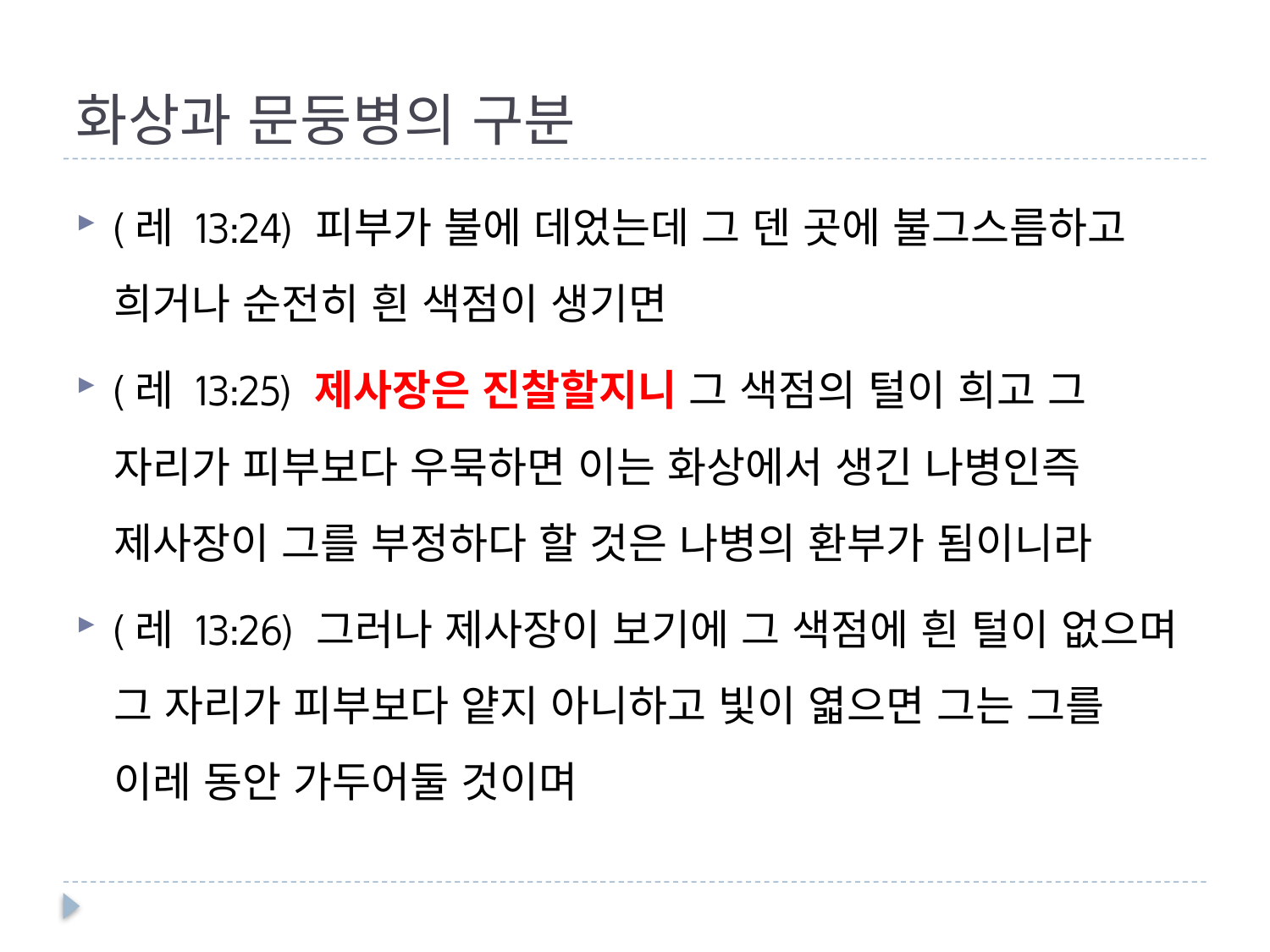

# 화상과 문둥병의 구분
(레 13:24) 피부가 불에 데었는데 그 덴 곳에 불그스름하고 희거나 순전히 흰 색점이 생기면
(레 13:25) 제사장은 진찰할지니 그 색점의 털이 희고 그 자리가 피부보다 우묵하면 이는 화상에서 생긴 나병인즉 제사장이 그를 부정하다 할 것은 나병의 환부가 됨이니라
(레 13:26) 그러나 제사장이 보기에 그 색점에 흰 털이 없으며 그 자리가 피부보다 얕지 아니하고 빛이 엷으면 그는 그를 이레 동안 가두어둘 것이며